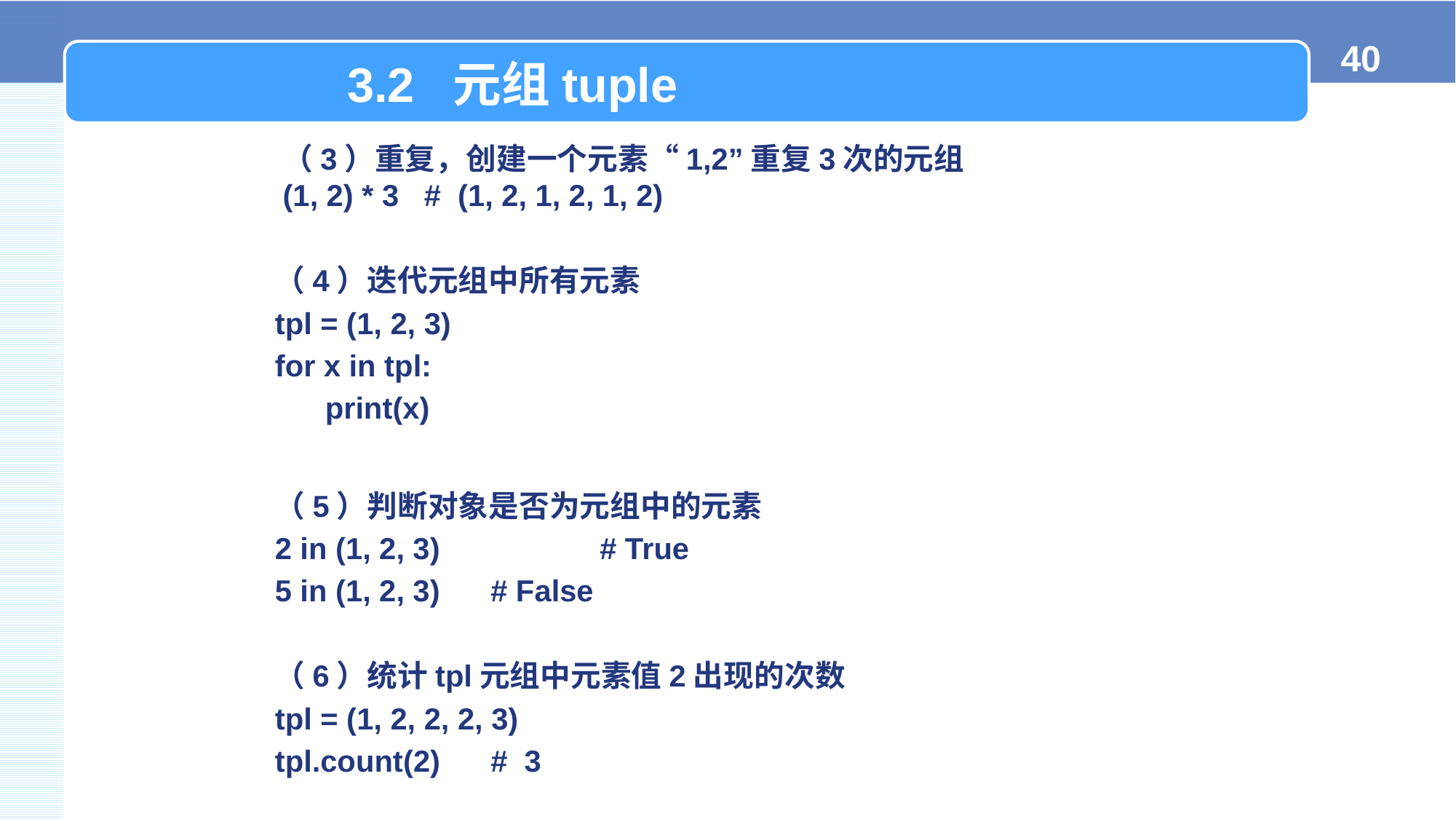

3.2  元组tuple
（3）重复，创建一个元素“1,2”重复3次的元组
(1, 2) * 3   #  (1, 2, 1, 2, 1, 2)
（4）迭代元组中所有元素
tpl = (1, 2, 3)
for x in tpl:
      print(x)
（5）判断对象是否为元组中的元素
2 in (1, 2, 3)       	# True
5 in (1, 2, 3)  	# False

（6）统计tpl元组中元素值2出现的次数
tpl = (1, 2, 2, 2, 3)
tpl.count(2)   	#  3